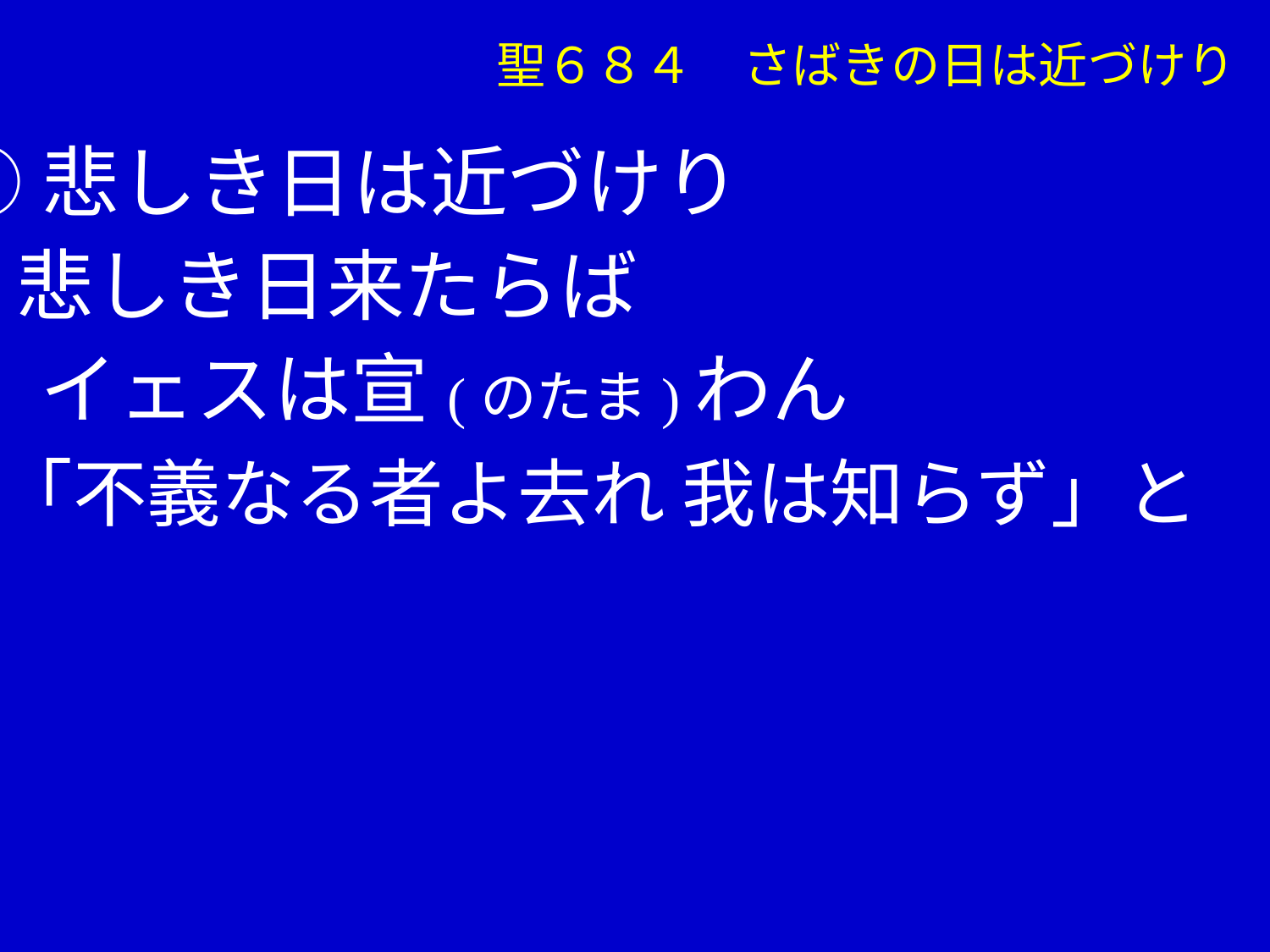

聖６８４　さばきの日は近づけり
③悲しき日は近づけり
   悲しき日来たらば
　 イェスは宣(のたま)わん
  「不義なる者よ去れ 我は知らず」と